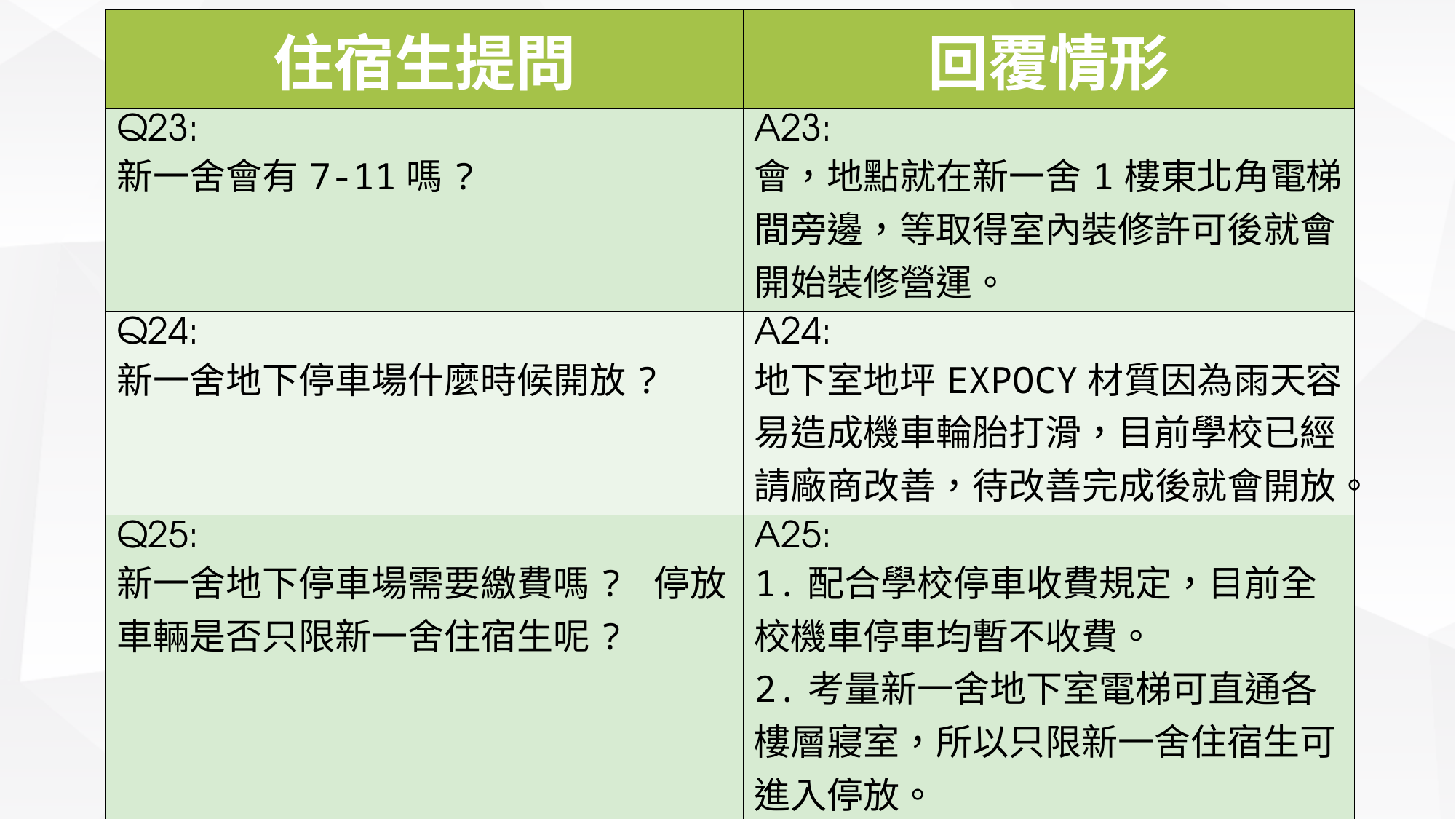

| 住宿生提問 | 回覆情形 |
| --- | --- |
| Q23: 新一舍會有7-11嗎? | A23: 會，地點就在新一舍1樓東北角電梯間旁邊，等取得室內裝修許可後就會開始裝修營運。 |
| Q24: 新一舍地下停車場什麼時候開放? | A24: 地下室地坪EXPOCY材質因為雨天容易造成機車輪胎打滑，目前學校已經請廠商改善，待改善完成後就會開放。 |
| Q25: 新一舍地下停車場需要繳費嗎? 停放車輛是否只限新一舍住宿生呢? | A25: 1.配合學校停車收費規定，目前全校機車停車均暫不收費。 2.考量新一舍地下室電梯可直通各樓層寢室，所以只限新一舍住宿生可進入停放。 |